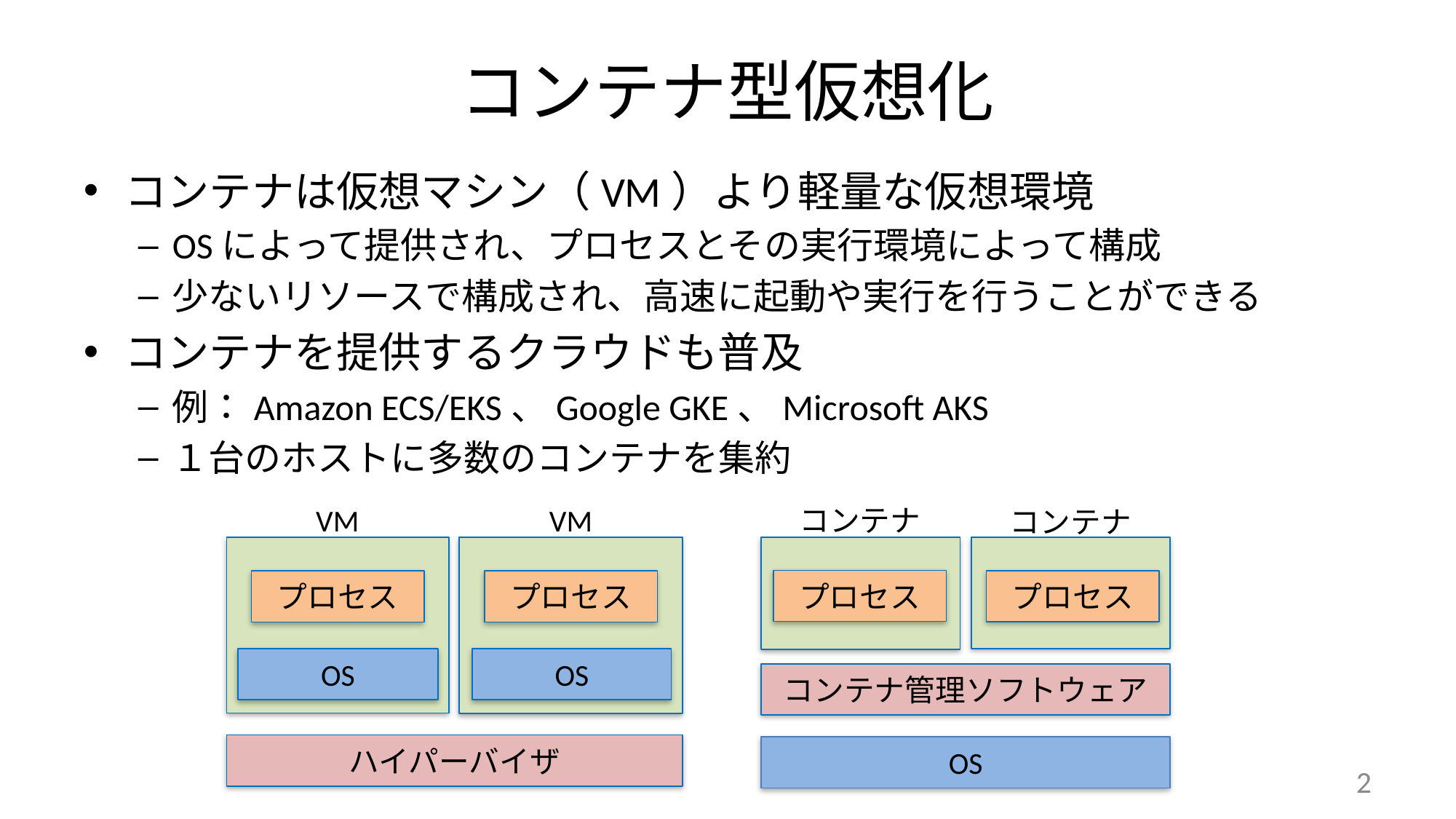

# コンテナ型仮想化
コンテナは仮想マシン（VM）より軽量な仮想環境
OSによって提供され、プロセスとその実行環境によって構成
少ないリソースで構成され、高速に起動や実行を行うことができる
コンテナを提供するクラウドも普及
例：Amazon ECS/EKS、Google GKE、Microsoft AKS
１台のホストに多数のコンテナを集約
VM
VM
コンテナ
コンテナ

プロセス
プロセス
プロセス
プロセス
OS
OS
コンテナ管理ソフトウェア
ハイパーバイザ
OS
2